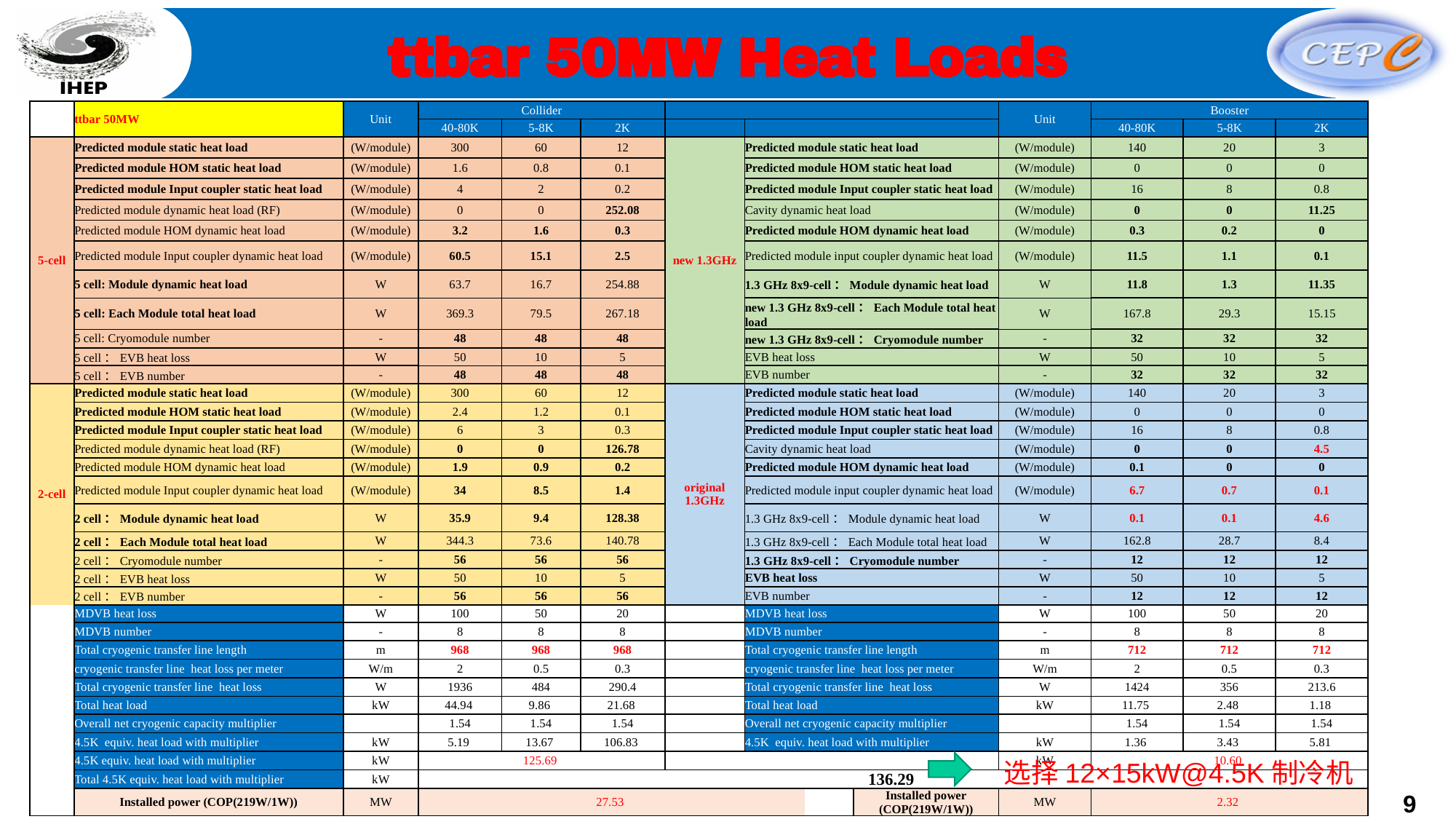

ttbar 50MW Heat Loads
|  | ttbar 50MW | Unit | Collider |  |  |  |  |  |  | Unit | Booster |  |  |
| --- | --- | --- | --- | --- | --- | --- | --- | --- | --- | --- | --- | --- | --- |
|  |  |  | 40-80K | 5-8K | 2K |  |  |  |  |  | 40-80K | 5-8K | 2K |
| 5-cell | Predicted module static heat load | (W/module) | 300 | 60 | 12 | new 1.3GHz | Predicted module static heat load | new 1.3GHz | Predicted module static heat load | (W/module) | 140 | 20 | 3 |
|  | Predicted module HOM static heat load | (W/module) | 1.6 | 0.8 | 0.1 |  | Predicted module HOM static heat load |  | Predicted module HOM static heat load | (W/module) | 0 | 0 | 0 |
|  | Predicted module Input coupler static heat load | (W/module) | 4 | 2 | 0.2 |  | Predicted module Input coupler static heat load |  | Predicted module Input coupler static heat load | (W/module) | 16 | 8 | 0.8 |
|  | Predicted module dynamic heat load (RF) | (W/module) | 0 | 0 | 252.08 |  | Cavity dynamic heat load |  | Cavity dynamic heat load | (W/module) | 0 | 0 | 11.25 |
|  | Predicted module HOM dynamic heat load | (W/module) | 3.2 | 1.6 | 0.3 |  | Predicted module HOM dynamic heat load |  | Predicted module HOM dynamic heat load | (W/module) | 0.3 | 0.2 | 0 |
|  | Predicted module Input coupler dynamic heat load | (W/module) | 60.5 | 15.1 | 2.5 |  | Predicted module input coupler dynamic heat load |  | Predicted module input coupler dynamic heat load | (W/module) | 11.5 | 1.1 | 0.1 |
|  | 5 cell: Module dynamic heat load | W | 63.7 | 16.7 | 254.88 |  | 1.3 GHz 8x9-cell：Module dynamic heat load |  | 1.3 GHz 8x9-cell：Module dynamic heat load | W | 11.8 | 1.3 | 11.35 |
|  | 5 cell: Each Module total heat load | W | 369.3 | 79.5 | 267.18 |  | new 1.3 GHz 8x9-cell：Each Module total heat load |  | new 1.3 GHz 8x9-cell：Each Module total heat load | W | 167.8 | 29.3 | 15.15 |
|  | 5 cell: Cryomodule number | - | 48 | 48 | 48 |  | new 1.3 GHz 8x9-cell：Cryomodule number |  | new 1.3 GHz 8x9-cell：Cryomodule number | - | 32 | 32 | 32 |
|  | 5 cell：EVB heat loss | W | 50 | 10 | 5 |  | EVB heat loss |  | EVB heat loss | W | 50 | 10 | 5 |
|  | 5 cell：EVB number | - | 48 | 48 | 48 |  | EVB number |  | EVB number | - | 32 | 32 | 32 |
| 2-cell | Predicted module static heat load | (W/module) | 300 | 60 | 12 | original 1.3GHz | Predicted module static heat load | original 1.3GHz | Predicted module static heat load | (W/module) | 140 | 20 | 3 |
|  | Predicted module HOM static heat load | (W/module) | 2.4 | 1.2 | 0.1 |  | Predicted module HOM static heat load |  | Predicted module HOM static heat load | (W/module) | 0 | 0 | 0 |
|  | Predicted module Input coupler static heat load | (W/module) | 6 | 3 | 0.3 |  | Predicted module Input coupler static heat load |  | Predicted module Input coupler static heat load | (W/module) | 16 | 8 | 0.8 |
|  | Predicted module dynamic heat load (RF) | (W/module) | 0 | 0 | 126.78 |  | Cavity dynamic heat load |  | Cavity dynamic heat load | (W/module) | 0 | 0 | 4.5 |
|  | Predicted module HOM dynamic heat load | (W/module) | 1.9 | 0.9 | 0.2 |  | Predicted module HOM dynamic heat load |  | Predicted module HOM dynamic heat load | (W/module) | 0.1 | 0 | 0 |
|  | Predicted module Input coupler dynamic heat load | (W/module) | 34 | 8.5 | 1.4 |  | Predicted module input coupler dynamic heat load |  | Predicted module input coupler dynamic heat load | (W/module) | 6.7 | 0.7 | 0.1 |
|  | 2 cell：Module dynamic heat load | W | 35.9 | 9.4 | 128.38 |  | 1.3 GHz 8x9-cell：Module dynamic heat load |  | 1.3 GHz 8x9-cell：Module dynamic heat load | W | 0.1 | 0.1 | 4.6 |
|  | 2 cell：Each Module total heat load | W | 344.3 | 73.6 | 140.78 |  | 1.3 GHz 8x9-cell：Each Module total heat load |  | 1.3 GHz 8x9-cell：Each Module total heat load | W | 162.8 | 28.7 | 8.4 |
|  | 2 cell：Cryomodule number | - | 56 | 56 | 56 |  | 1.3 GHz 8x9-cell：Cryomodule number |  | 1.3 GHz 8x9-cell：Cryomodule number | - | 12 | 12 | 12 |
|  | 2 cell：EVB heat loss | W | 50 | 10 | 5 |  | EVB heat loss |  | EVB heat loss | W | 50 | 10 | 5 |
|  | 2 cell：EVB number | - | 56 | 56 | 56 |  | EVB number |  | EVB number | - | 12 | 12 | 12 |
|  | MDVB heat loss | W | 100 | 50 | 20 |  | MDVB heat loss |  | MDVB heat loss | W | 100 | 50 | 20 |
|  | MDVB number | - | 8 | 8 | 8 |  | MDVB number |  | MDVB number | - | 8 | 8 | 8 |
|  | Total cryogenic transfer line length | m | 968 | 968 | 968 |  | Total cryogenic transfer line length |  | Total cryogenic transfer line length | m | 712 | 712 | 712 |
|  | cryogenic transfer line heat loss per meter | W/m | 2 | 0.5 | 0.3 |  | cryogenic transfer line heat loss per meter |  | cryogenic transfer line heat loss per meter | W/m | 2 | 0.5 | 0.3 |
|  | Total cryogenic transfer line heat loss | W | 1936 | 484 | 290.4 |  | Total cryogenic transfer line heat loss |  | Total cryogenic transfer line heat loss | W | 1424 | 356 | 213.6 |
|  | Total heat load | kW | 44.94 | 9.86 | 21.68 |  | Total heat load |  | Total heat load | kW | 11.75 | 2.48 | 1.18 |
|  | Overall net cryogenic capacity multiplier |  | 1.54 | 1.54 | 1.54 |  | Overall net cryogenic capacity multiplier |  | Overall net cryogenic capacity multiplier |  | 1.54 | 1.54 | 1.54 |
|  | 4.5K equiv. heat load with multiplier | kW | 5.19 | 13.67 | 106.83 |  | 4.5K equiv. heat load with multiplier |  | 4.5K equiv. heat load with multiplier | kW | 1.36 | 3.43 | 5.81 |
|  | 4.5K equiv. heat load with multiplier | kW | 125.69 |  |  |  |  |  |  | kW | 10.60 |  |  |
|  | Total 4.5K equiv. heat load with multiplier | kW | 136.29 |  |  |  |  |  |  |  |  |  |  |
|  | Installed power (COP(219W/1W)) | MW | 27.53 |  |  |  |  |  | Installed power (COP(219W/1W)) | MW | 2.32 |  |  |
选择12×15kW@4.5K制冷机